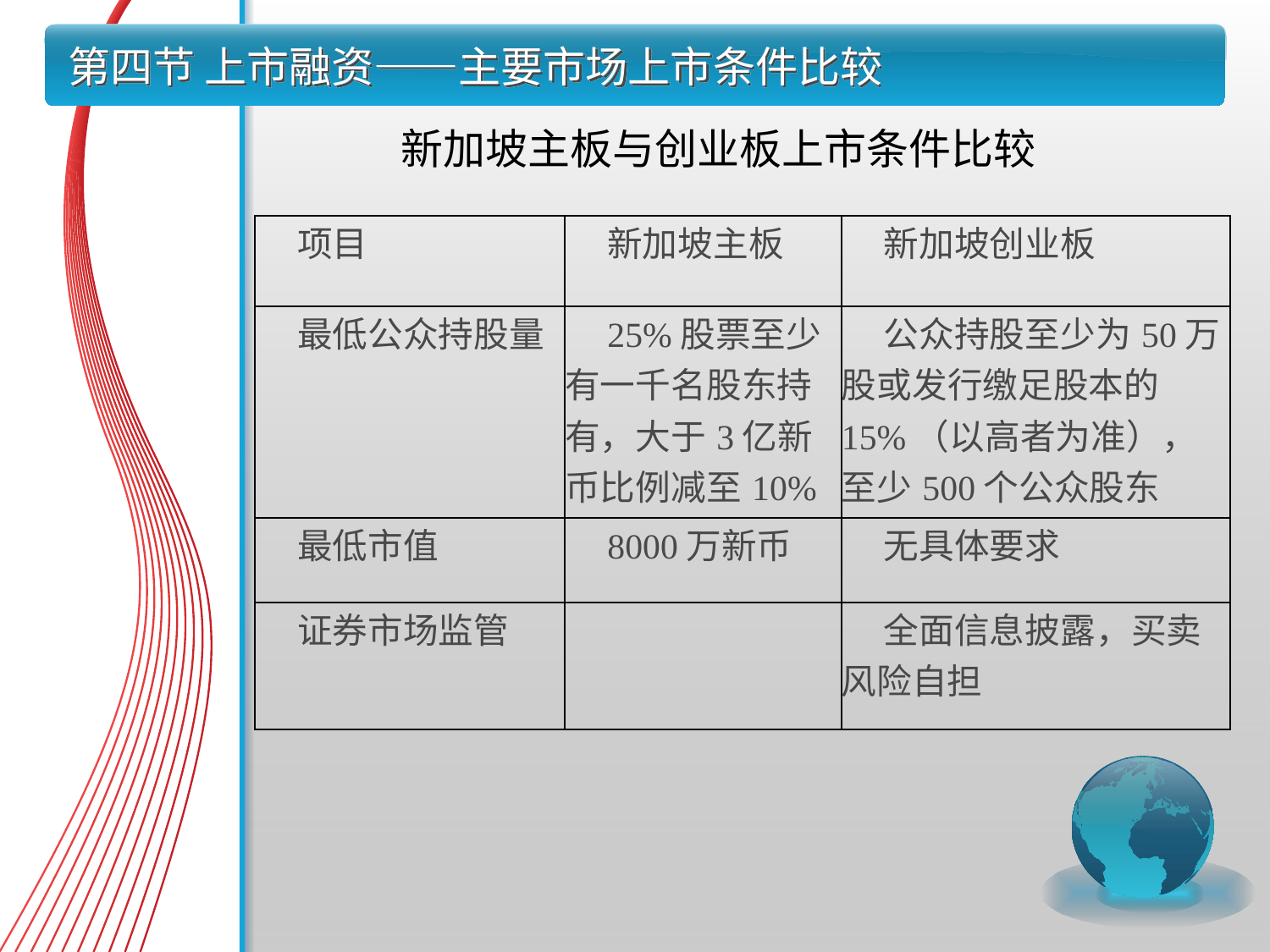

# 第四节 上市融资——主要市场上市条件比较
新加坡主板与创业板上市条件比较
| 项目 | 新加坡主板 | 新加坡创业板 |
| --- | --- | --- |
| 最低公众持股量 | 25%股票至少有一千名股东持有，大于3亿新币比例减至10% | 公众持股至少为50万股或发行缴足股本的15%（以高者为准），至少500个公众股东 |
| 最低市值 | 8000万新币 | 无具体要求 |
| 证券市场监管 |  | 全面信息披露，买卖风险自担 |